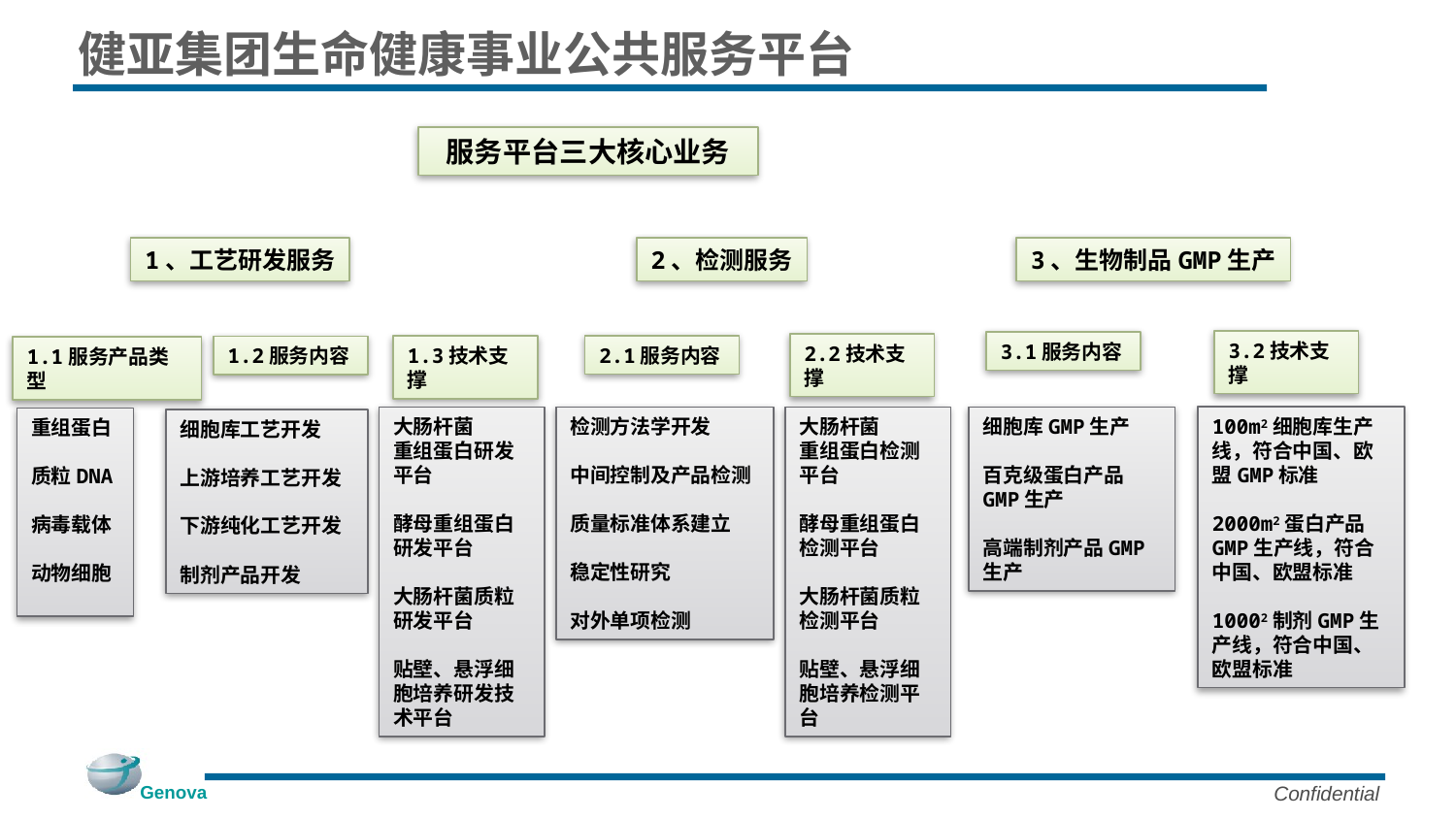

# 健亚集团生命健康事业公共服务平台
服务平台三大核心业务
3、生物制品GMP生产
2、检测服务
1、工艺研发服务
3.2技术支撑
3.1服务内容
2.2技术支撑
2.1服务内容
1.3技术支撑
1.2服务内容
1.1服务产品类型
100m2细胞库生产线，符合中国、欧盟GMP标准

2000m2蛋白产品GMP生产线，符合中国、欧盟标准

10002制剂GMP生产线，符合中国、欧盟标准
细胞库GMP生产

百克级蛋白产品GMP生产

高端制剂产品GMP生产
大肠杆菌
重组蛋白检测平台

酵母重组蛋白
检测平台

大肠杆菌质粒
检测平台

贴壁、悬浮细胞培养检测平台
大肠杆菌
重组蛋白研发平台

酵母重组蛋白
研发平台

大肠杆菌质粒
研发平台

贴壁、悬浮细胞培养研发技术平台
检测方法学开发

中间控制及产品检测

质量标准体系建立

稳定性研究

对外单项检测
重组蛋白

质粒DNA

病毒载体

动物细胞

细胞库工艺开发

上游培养工艺开发

下游纯化工艺开发

制剂产品开发